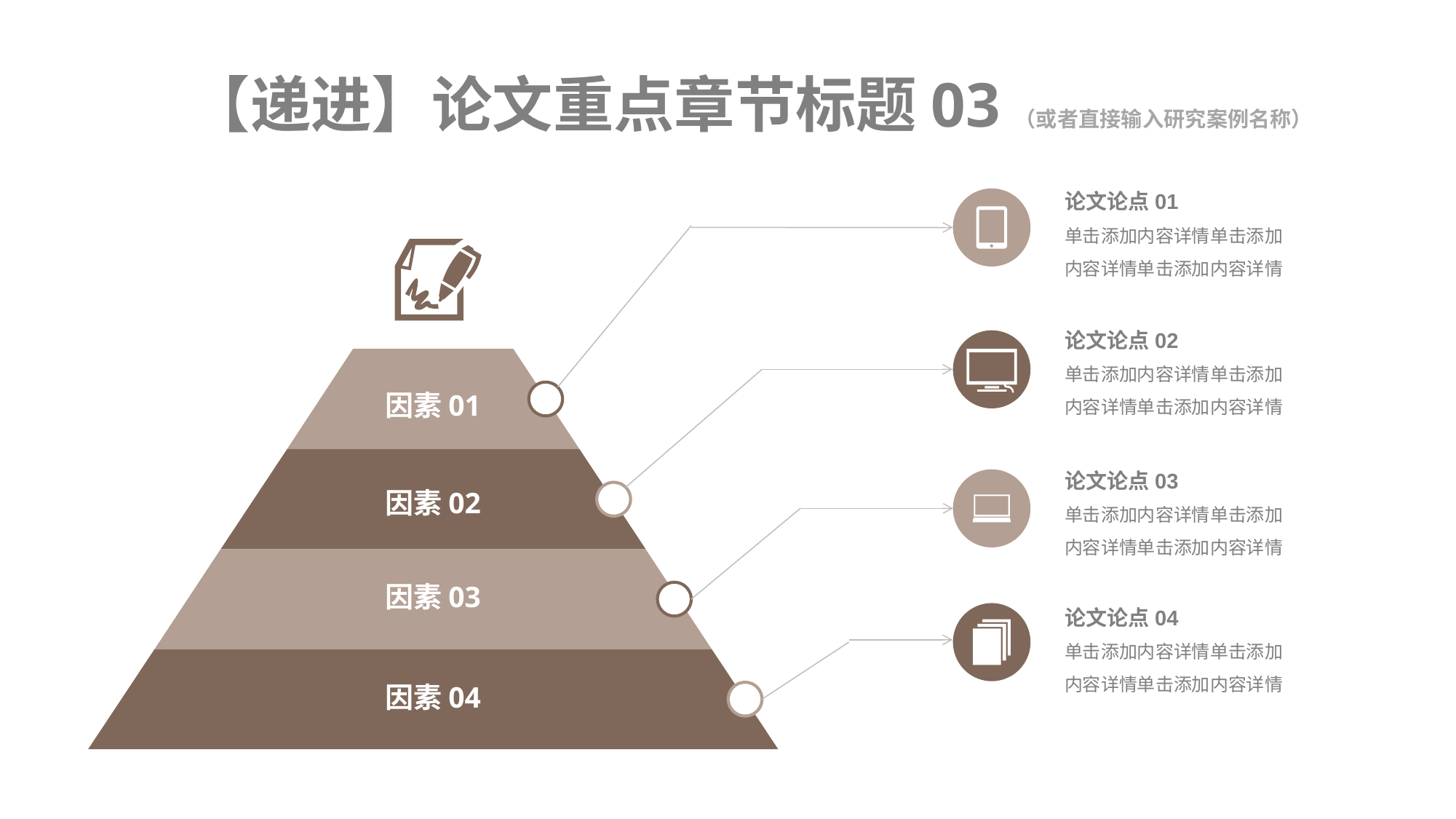

【递进】论文重点章节标题03（或者直接输入研究案例名称）
论文论点01
单击添加内容详情单击添加
内容详情单击添加内容详情

论文论点02
单击添加内容详情单击添加
内容详情单击添加内容详情

因素01

论文论点03
单击添加内容详情单击添加
内容详情单击添加内容详情

因素02

因素03

论文论点04
单击添加内容详情单击添加
内容详情单击添加内容详情

因素04